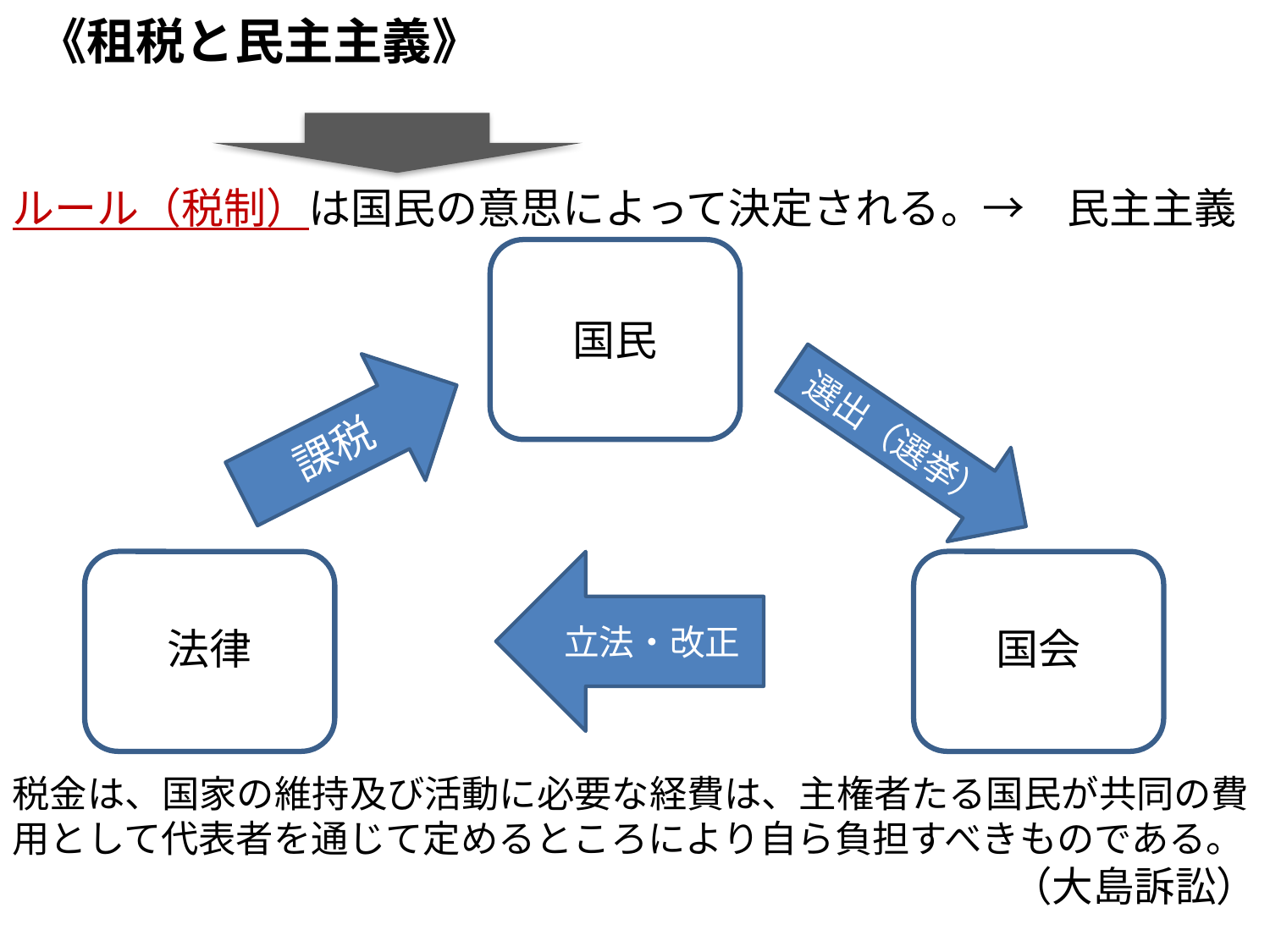

《租税と民主主義》

ルール（税制）は国民の意思によって決定される。→　民主主義

国民
選出（選挙）
課税
立法・改正

法律

国会
税金は、国家の維持及び活動に必要な経費は、主権者たる国民が共同の費用として代表者を通じて定めるところにより自ら負担すべきものである。
（大島訴訟）